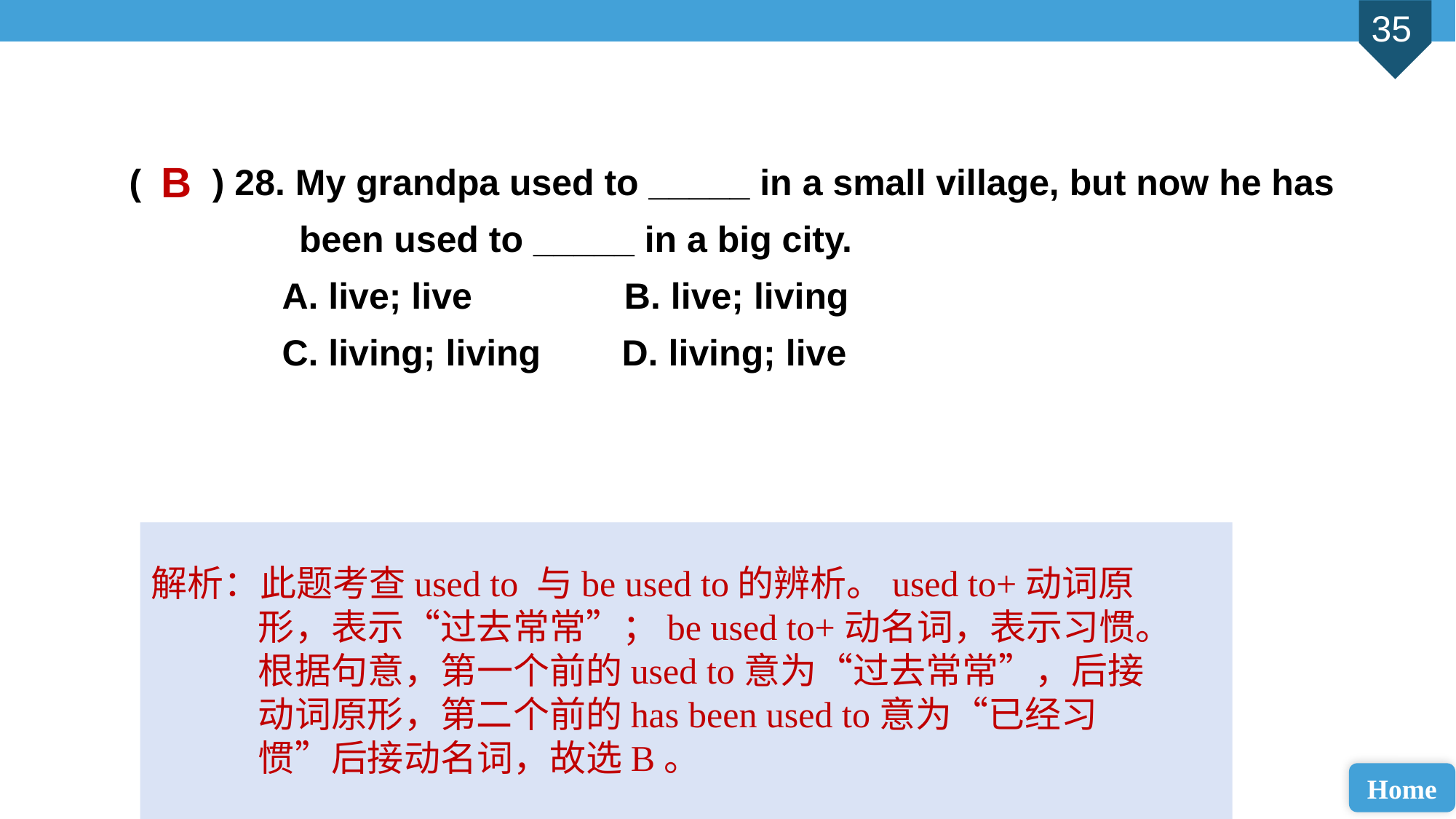

(       ) 28. My grandpa used to _____ in a small village, but now he has 	      been used to _____ in a big city.
               A. live; live               B. live; living
               C. living; living        D. living; live
B

解析：此题考查used to 与be used to的辨析。used to+动词原形，表示“过去常常”；be used to+动名词，表示习惯。根据句意，第一个前的used to意为“过去常常”，后接动词原形，第二个前的has been used to意为“已经习惯”后接动名词，故选B。